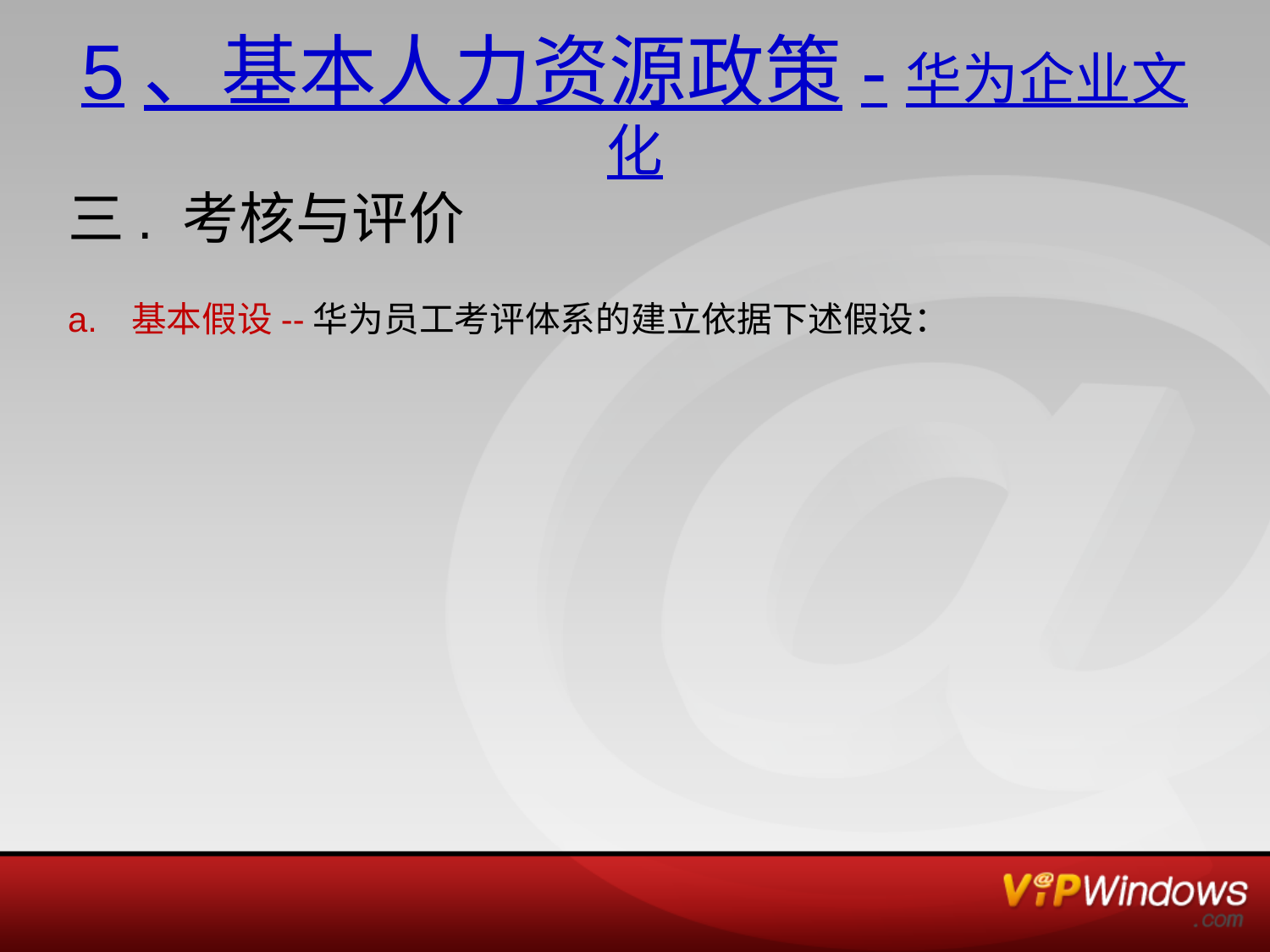

# 5、基本人力资源政策-华为企业文化
三. 考核与评价

基本假设--华为员工考评体系的建立依据下述假设：